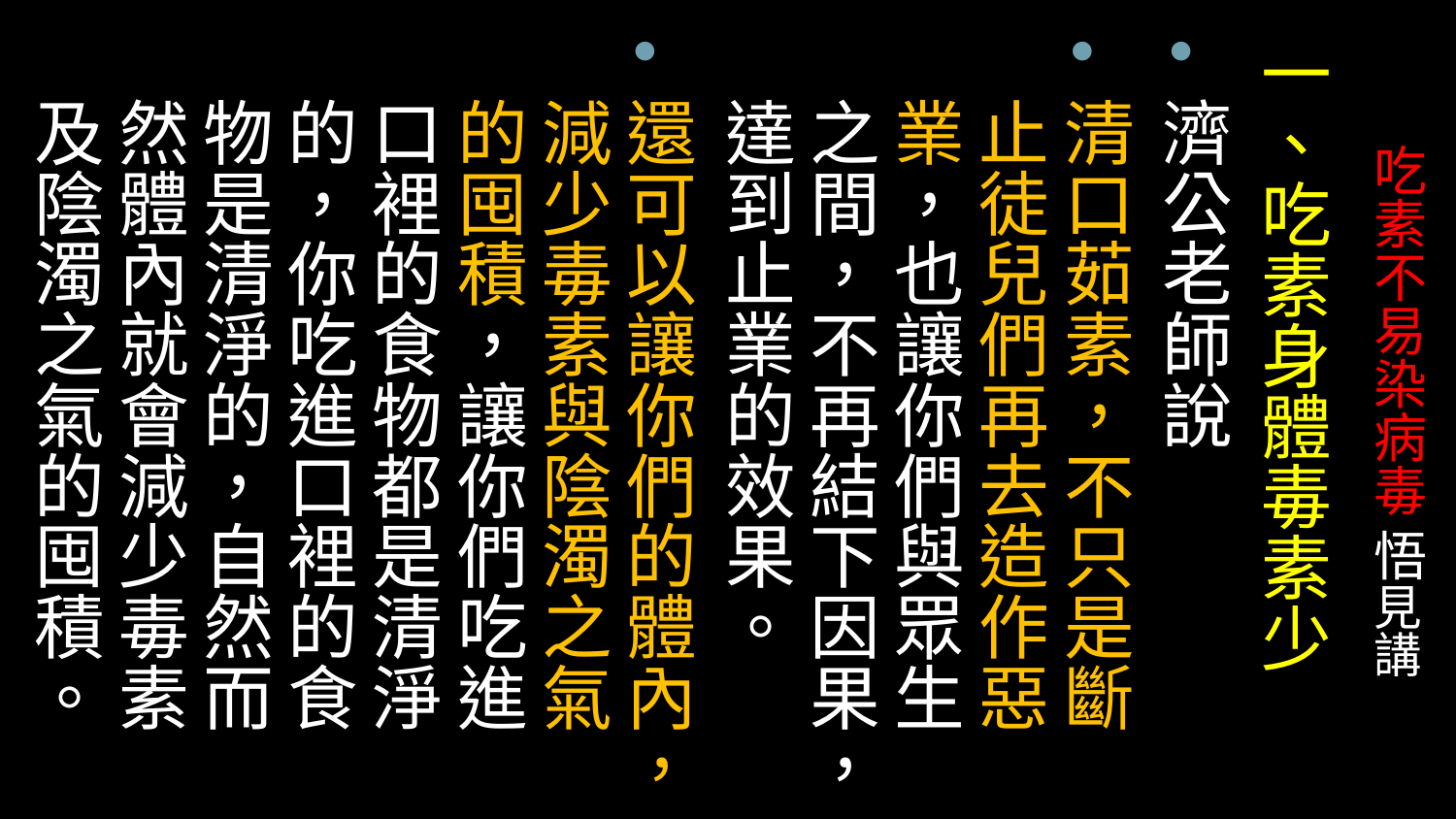

一、吃素身體毒素少
濟公老師說
清口茹素，不只是斷止徒兒們再去造作惡業，也讓你們與眾生之間，不再結下因果，達到止業的效果。
還可以讓你們的體內，減少毒素與陰濁之氣的囤積，讓你們吃進口裡的食物都是清淨的，你吃進口裡的食物是清淨的，自然而然體內就會減少毒素及陰濁之氣的囤積。
# 吃素不易染病毒 悟見講